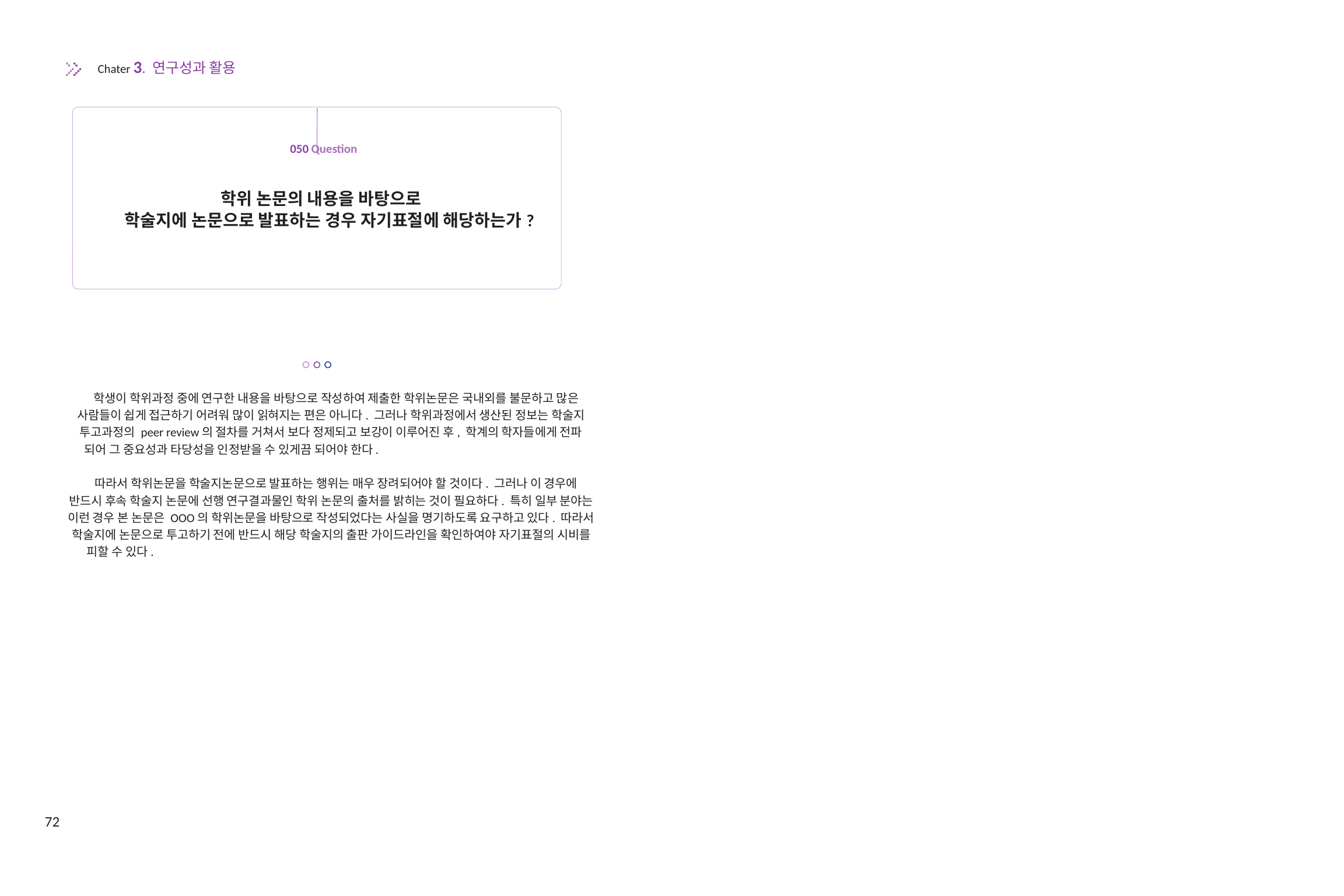

Chater 3. 연구성과 활용

050 Question

학위 논문의 내용을 바탕으로
학술지에 논문으로 발표하는 경우 자기표절에 해당하는가?

학생이 학위과정 중에 연구한 내용을 바탕으로 작성하여 제출한 학위논문은 국내외를 불문하고 많은
사람들이 쉽게 접근하기 어려워 많이 읽혀지는 편은 아니다. 그러나 학위과정에서 생산된 정보는 학술지
투고과정의 peer review의 절차를 거쳐서 보다 정제되고 보강이 이루어진 후, 학계의 학자들에게 전파
되어 그 중요성과 타당성을 인정받을 수 있게끔 되어야 한다.
따라서 학위논문을 학술지논문으로 발표하는 행위는 매우 장려되어야 할 것이다. 그러나 이 경우에
반드시 후속 학술지 논문에 선행 연구결과물인 학위 논문의 출처를 밝히는 것이 필요하다. 특히 일부 분야는
이런 경우 본 논문은 OOO의 학위논문을 바탕으로 작성되었다는 사실을 명기하도록 요구하고 있다. 따라서
학술지에 논문으로 투고하기 전에 반드시 해당 학술지의 출판 가이드라인을 확인하여야 자기표절의 시비를
피할 수 있다.
72